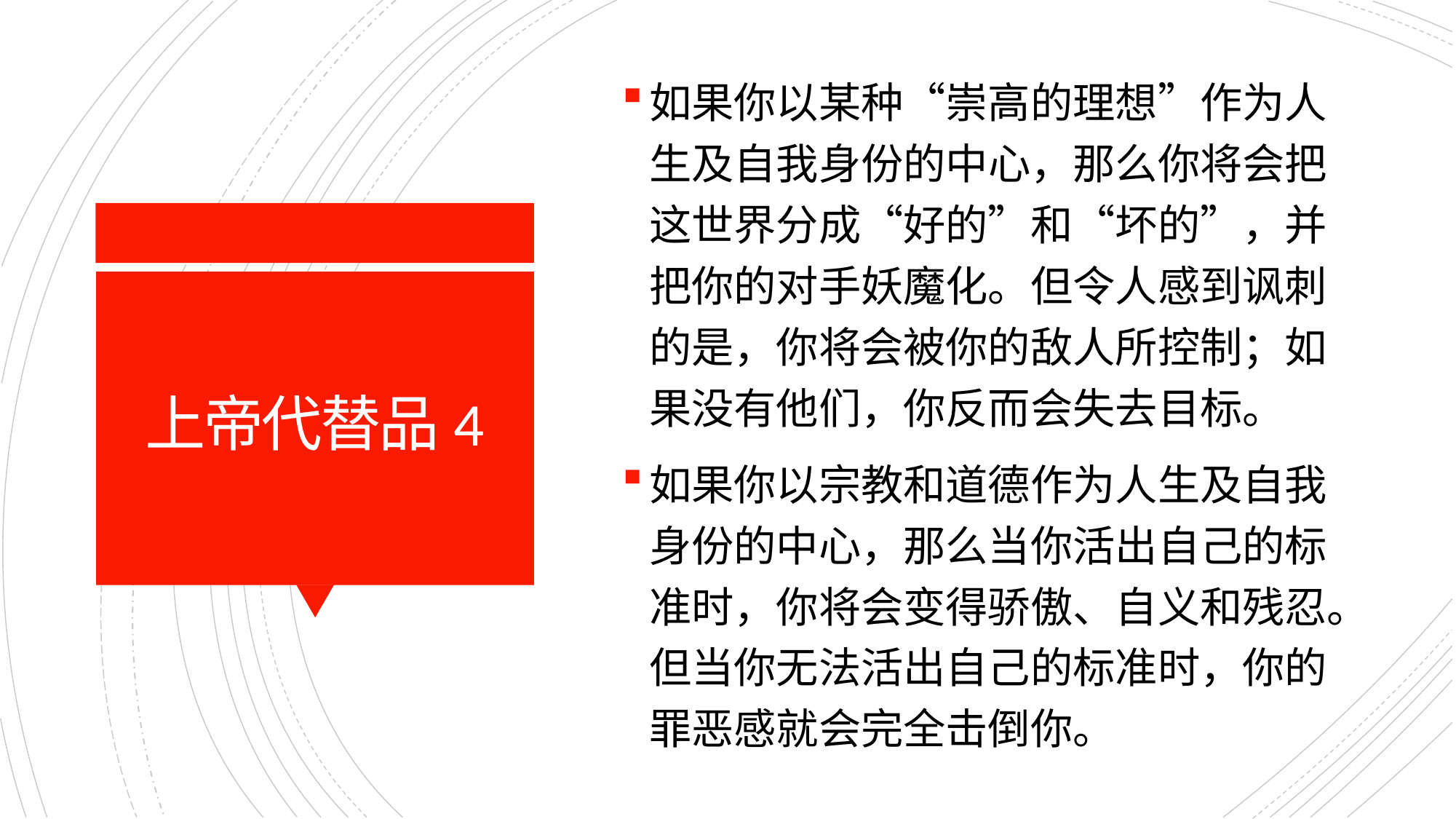

如果你以某种“崇高的理想”作为人生及自我身份的中心，那么你将会把这世界分成“好的”和“坏的”，并把你的对手妖魔化。但令人感到讽刺的是，你将会被你的敌人所控制；如果没有他们，你反而会失去目标。
如果你以宗教和道德作为人生及自我身份的中心，那么当你活出自己的标准时，你将会变得骄傲、自义和残忍。但当你无法活出自己的标准时，你的罪恶感就会完全击倒你。
# 上帝代替品4